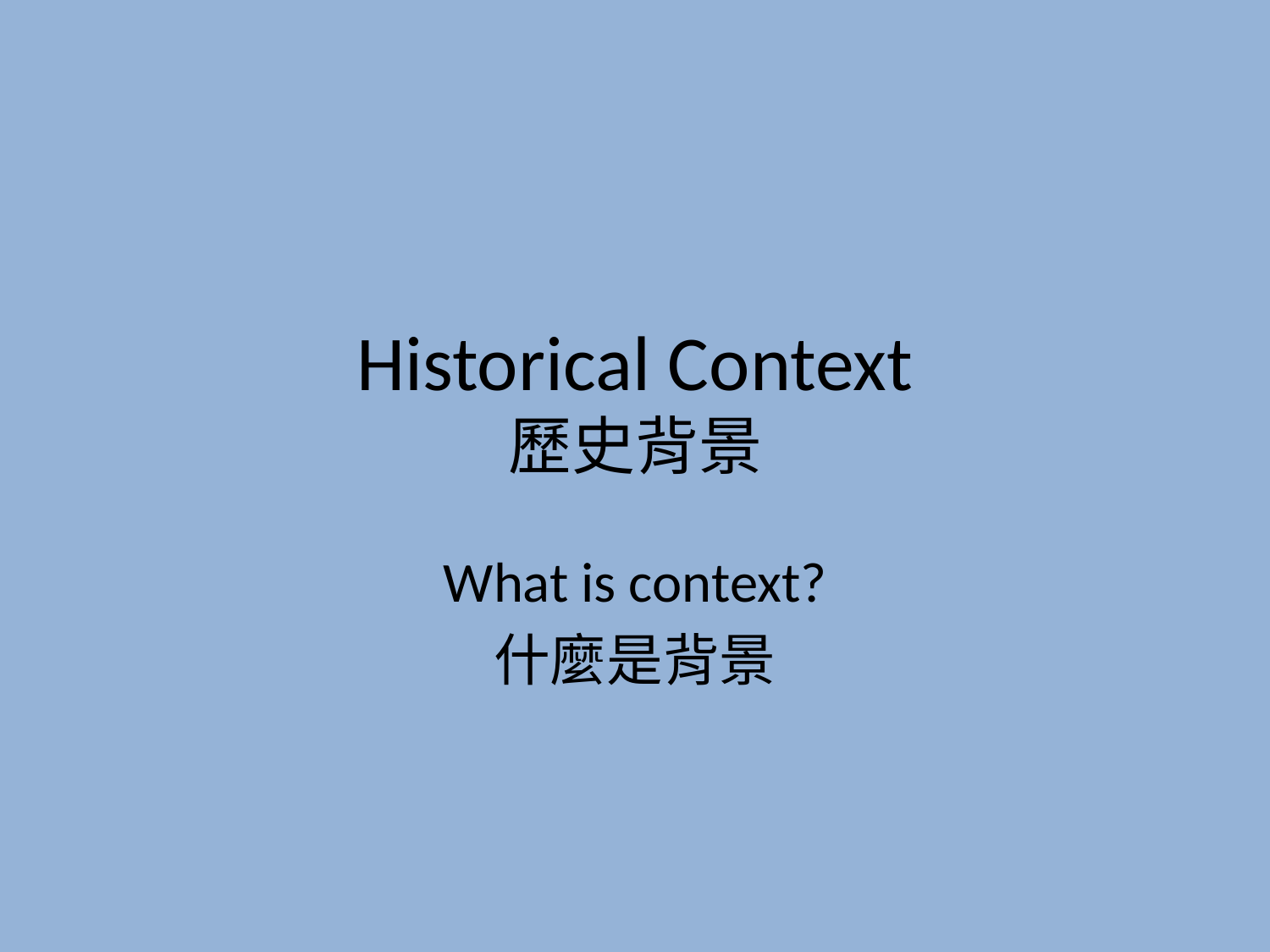

# Historical Context 歷史背景
What is context?
什麼是背景